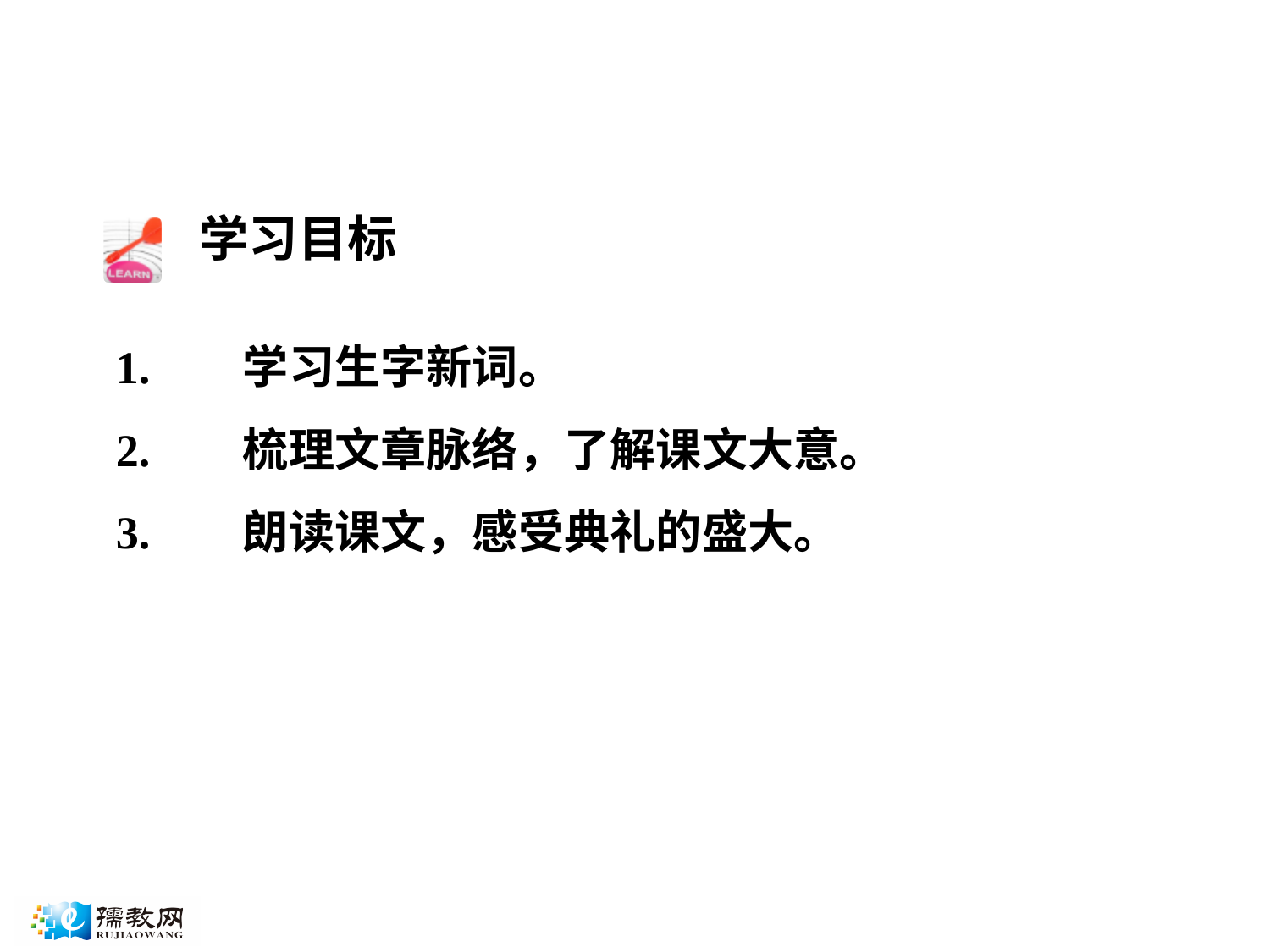

学习目标

1.	学习生字新词。
2.	梳理文章脉络，了解课文大意。
3.	朗读课文，感受典礼的盛大。